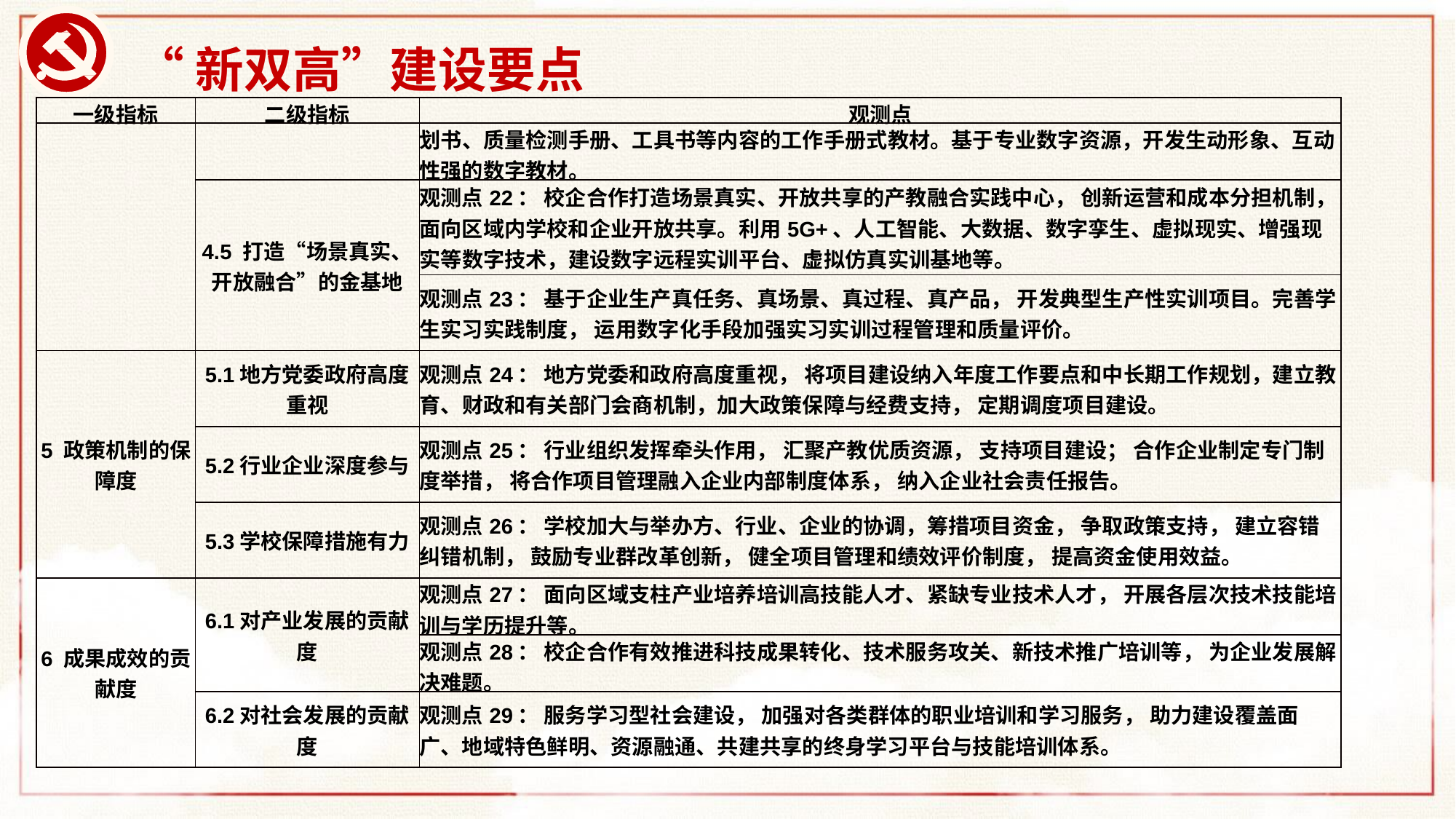

# “新双高”建设要点
| 一级指标 | 二级指标 | 观测点 |
| --- | --- | --- |
|  |  | 划书、质量检测手册、工具书等内容的工作手册式教材。基于专业数字资源，开发生动形象、互动性强的数字教材。 |
|  | 4.5 打造“场景真实、开放融合”的金基地 | 观测点22： 校企合作打造场景真实、开放共享的产教融合实践中心， 创新运营和成本分担机制， 面向区域内学校和企业开放共享。利用5G+、人工智能、大数据、数字孪生、虚拟现实、增强现实等数字技术，建设数字远程实训平台、虚拟仿真实训基地等。 |
|  |  | 观测点23： 基于企业生产真任务、真场景、真过程、真产品， 开发典型生产性实训项目。完善学生实习实践制度， 运用数字化手段加强实习实训过程管理和质量评价。 |
| 5 政策机制的保障度 | 5.1地方党委政府高度重视 | 观测点24： 地方党委和政府高度重视， 将项目建设纳入年度工作要点和中长期工作规划，建立教育、财政和有关部门会商机制，加大政策保障与经费支持， 定期调度项目建设。 |
|  | 5.2行业企业深度参与 | 观测点25： 行业组织发挥牵头作用， 汇聚产教优质资源， 支持项目建设； 合作企业制定专门制度举措， 将合作项目管理融入企业内部制度体系， 纳入企业社会责任报告。 |
|  | 5.3学校保障措施有力 | 观测点26： 学校加大与举办方、行业、企业的协调，筹措项目资金， 争取政策支持， 建立容错纠错机制， 鼓励专业群改革创新， 健全项目管理和绩效评价制度， 提高资金使用效益。 |
| 6 成果成效的贡献度 | 6.1对产业发展的贡献度 | 观测点27： 面向区域支柱产业培养培训高技能人才、紧缺专业技术人才， 开展各层次技术技能培训与学历提升等。 |
|  |  | 观测点28： 校企合作有效推进科技成果转化、技术服务攻关、新技术推广培训等， 为企业发展解决难题。 |
|  | 6.2对社会发展的贡献度 | 观测点29： 服务学习型社会建设， 加强对各类群体的职业培训和学习服务， 助力建设覆盖面广、地域特色鲜明、资源融通、共建共享的终身学习平台与技能培训体系。 |